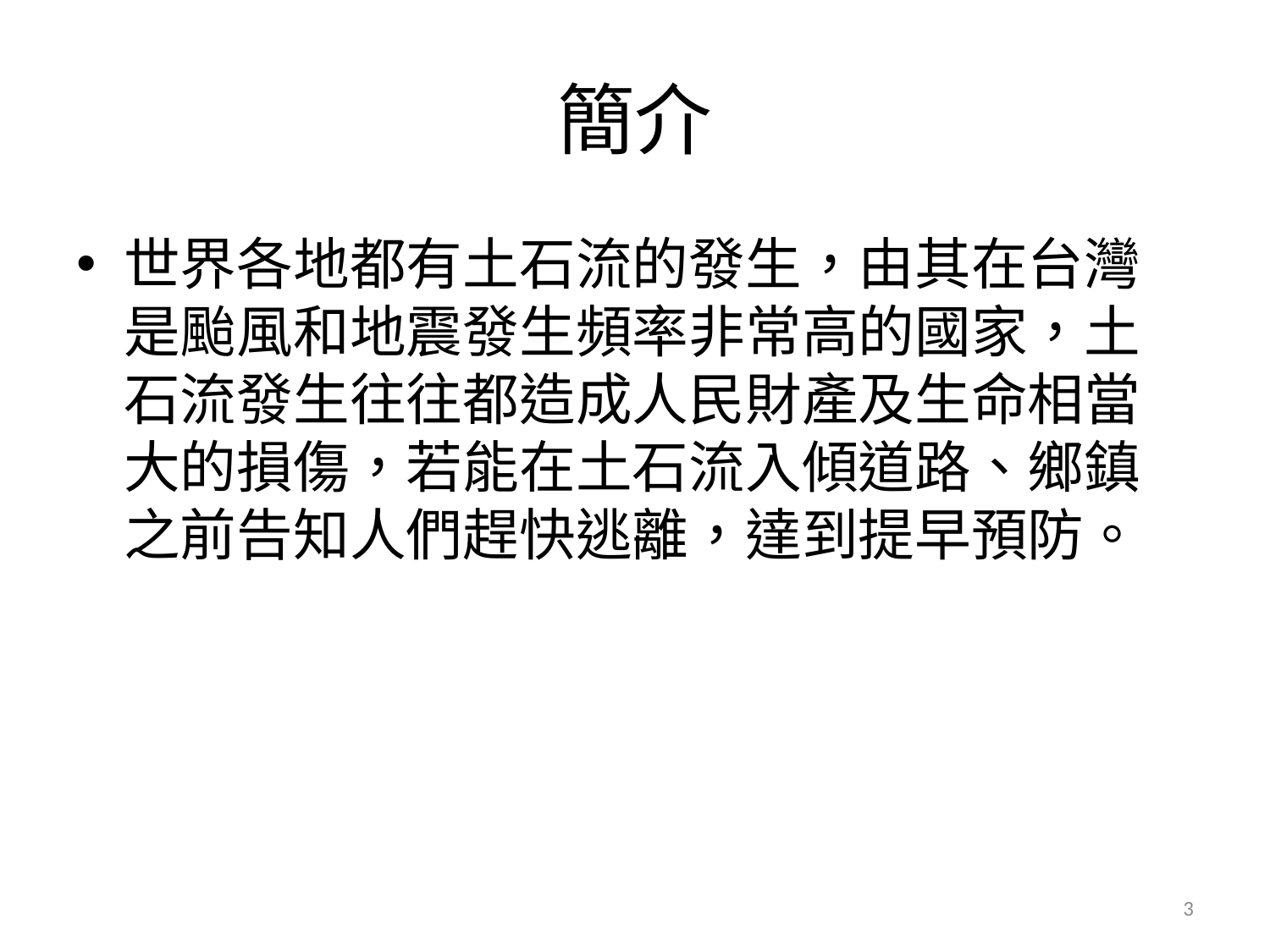

# 簡介
世界各地都有土石流的發生，由其在台灣是颱風和地震發生頻率非常高的國家，土石流發生往往都造成人民財產及生命相當大的損傷，若能在土石流入傾道路、鄉鎮之前告知人們趕快逃離，達到提早預防。
3